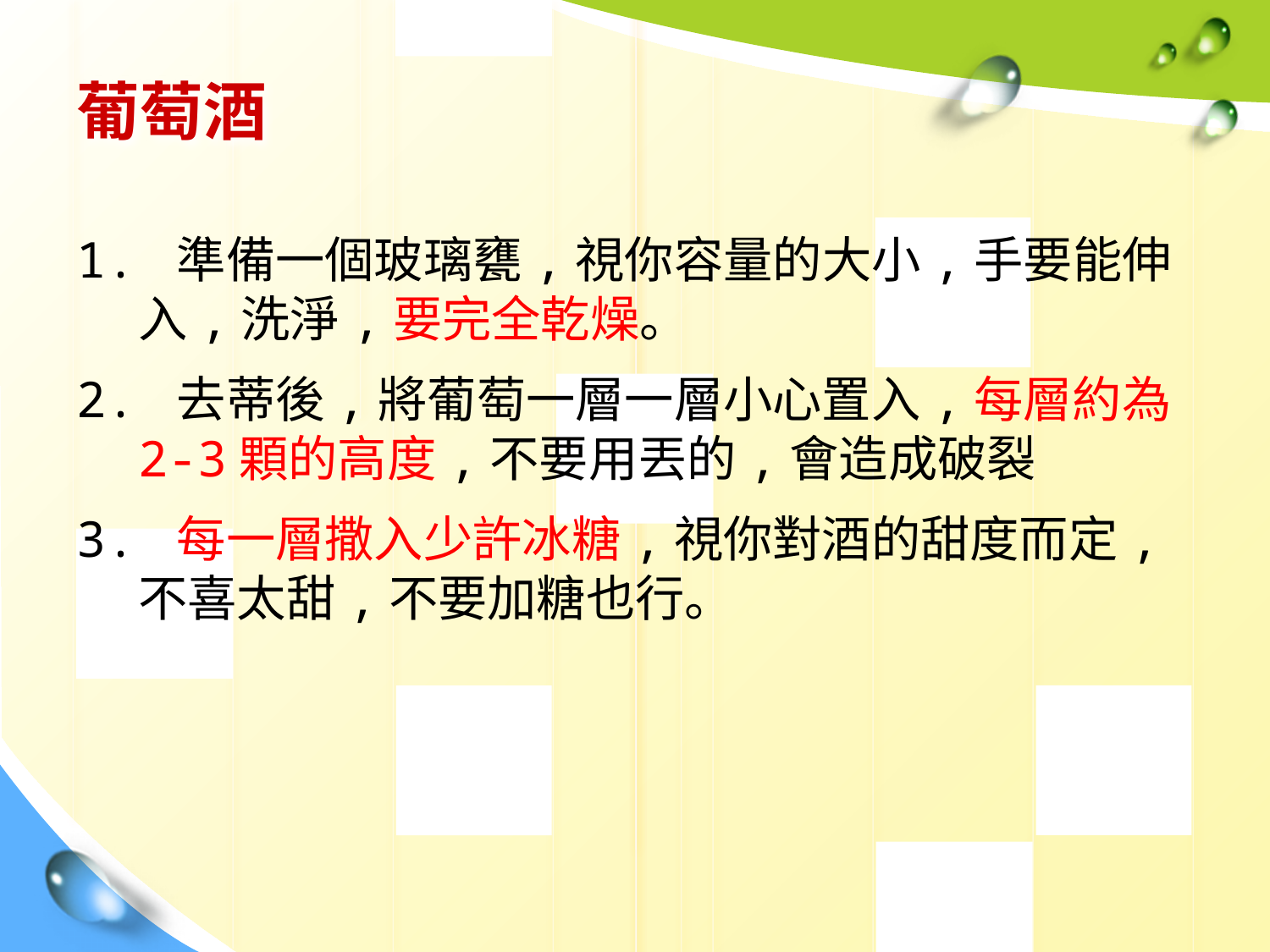

# 葡萄酒
1. 準備一個玻璃甕,視你容量的大小,手要能伸入,洗淨,要完全乾燥。
2. 去蒂後,將葡萄一層一層小心置入,每層約為2-3顆的高度,不要用丟的,會造成破裂
3. 每一層撒入少許冰糖,視你對酒的甜度而定,不喜太甜,不要加糖也行。